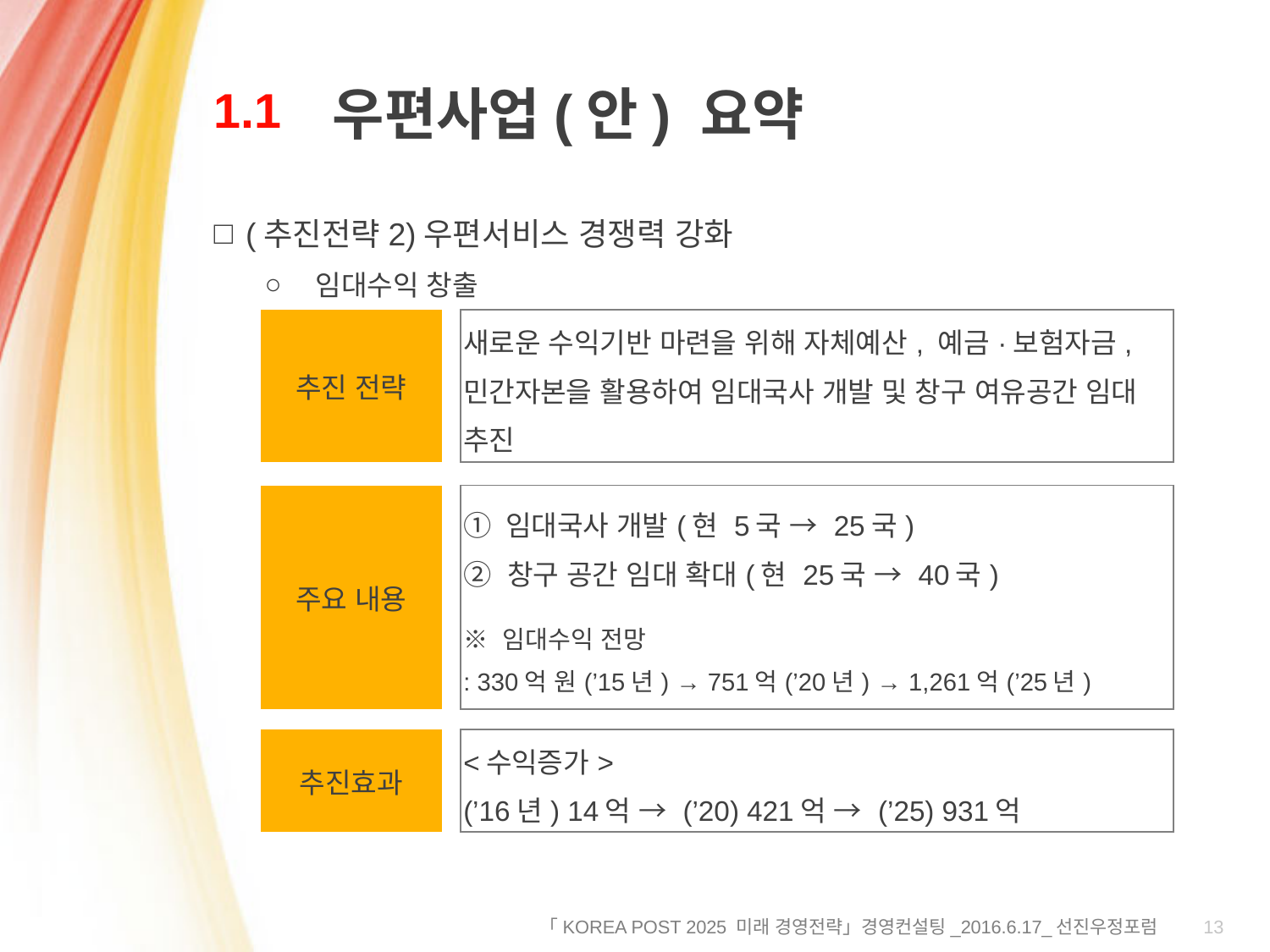

# 1.1
우편사업(안) 요약
(추진전략2)우편서비스 경쟁력 강화
 임대수익 창출
| 추진 전략 |  | 새로운 수익기반 마련을 위해 자체예산, 예금·보험자금, 민간자본을 활용하여 임대국사 개발 및 창구 여유공간 임대 추진 |
| --- | --- | --- |
|  |  |  |
| 주요 내용 |  | ① 임대국사 개발(현 5국 → 25국) ② 창구 공간 임대 확대(현 25국 → 40국) ※ 임대수익 전망 : 330억 원(’15년) → 751억(’20년) → 1,261억(’25년) |
|  |  |  |
| 추진효과 |  | <수익증가> (’16년) 14억 → (’20) 421억 → (’25) 931억 |
13